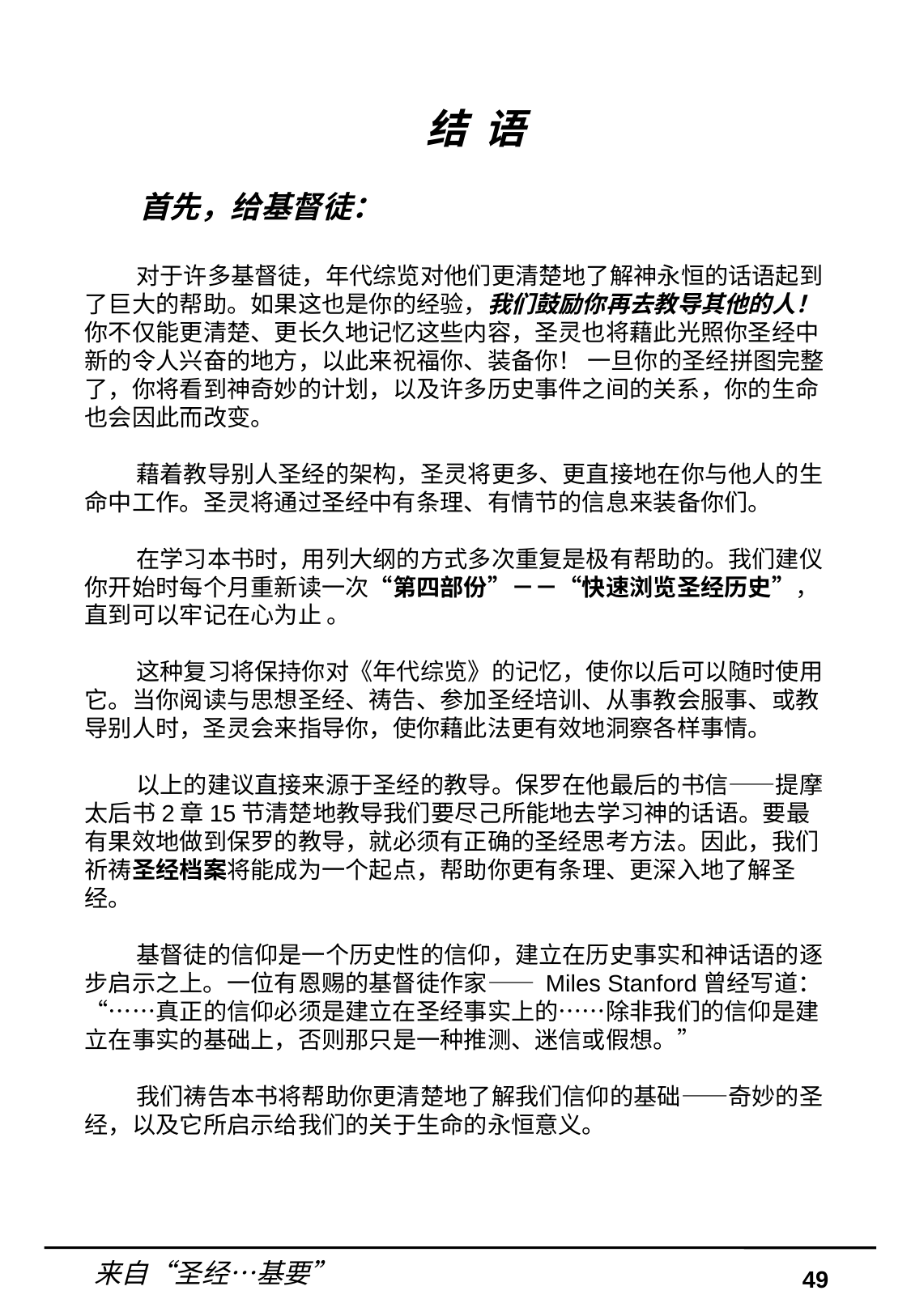

结  语

 首先，给基督徒：

 对于许多基督徒，年代综览对他们更清楚地了解神永恒的话语起到了巨大的帮助。如果这也是你的经验，我们鼓励你再去教导其他的人！你不仅能更清楚、更长久地记忆这些内容，圣灵也将藉此光照你圣经中新的令人兴奋的地方，以此来祝福你、装备你！ 一旦你的圣经拼图完整了，你将看到神奇妙的计划，以及许多历史事件之间的关系，你的生命也会因此而改变。

 藉着教导别人圣经的架构，圣灵将更多、更直接地在你与他人的生命中工作。圣灵将通过圣经中有条理、有情节的信息来装备你们。

 在学习本书时，用列大纲的方式多次重复是极有帮助的。我们建仪你开始时每个月重新读一次“第四部份”－－“快速浏览圣经历史”， 直到可以牢记在心为止 。

 这种复习将保持你对《年代综览》的记忆，使你以后可以随时使用它。当你阅读与思想圣经、祷告、参加圣经培训、从事教会服事、或教导别人时，圣灵会来指导你，使你藉此法更有效地洞察各样事情。

 以上的建议直接来源于圣经的教导。保罗在他最后的书信——提摩太后书2章15节清楚地教导我们要尽己所能地去学习神的话语。要最有果效地做到保罗的教导，就必须有正确的圣经思考方法。因此，我们祈祷圣经档案将能成为一个起点，帮助你更有条理、更深入地了解圣经。

 基督徒的信仰是一个历史性的信仰，建立在历史事实和神话语的逐步启示之上。一位有恩赐的基督徒作家—— Miles Stanford曾经写道：“……真正的信仰必须是建立在圣经事实上的……除非我们的信仰是建立在事实的基础上，否则那只是一种推测、迷信或假想。”

 我们祷告本书将帮助你更清楚地了解我们信仰的基础——奇妙的圣经，以及它所启示给我们的关于生命的永恒意义。

来自“圣经…基要”
49